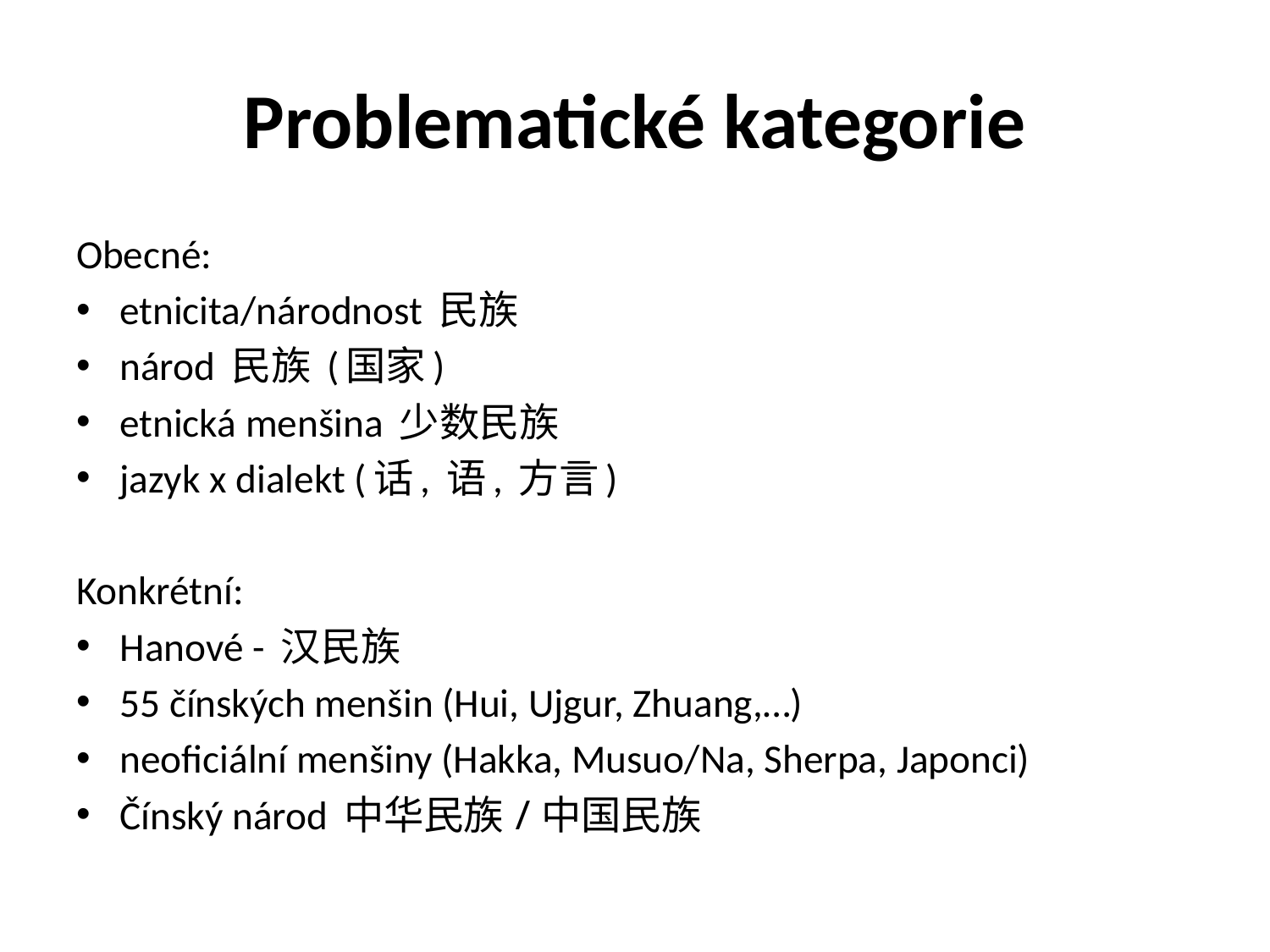

# Problematické kategorie
Obecné:
etnicita/národnost 民族
národ 民族 (国家)
etnická menšina 少数民族
jazyk x dialekt (话, 语, 方言)

Konkrétní:
Hanové - 汉民族
55 čínských menšin (Hui, Ujgur, Zhuang,…)
neoficiální menšiny (Hakka, Musuo/Na, Sherpa, Japonci)
Čínský národ 中华民族/中国民族